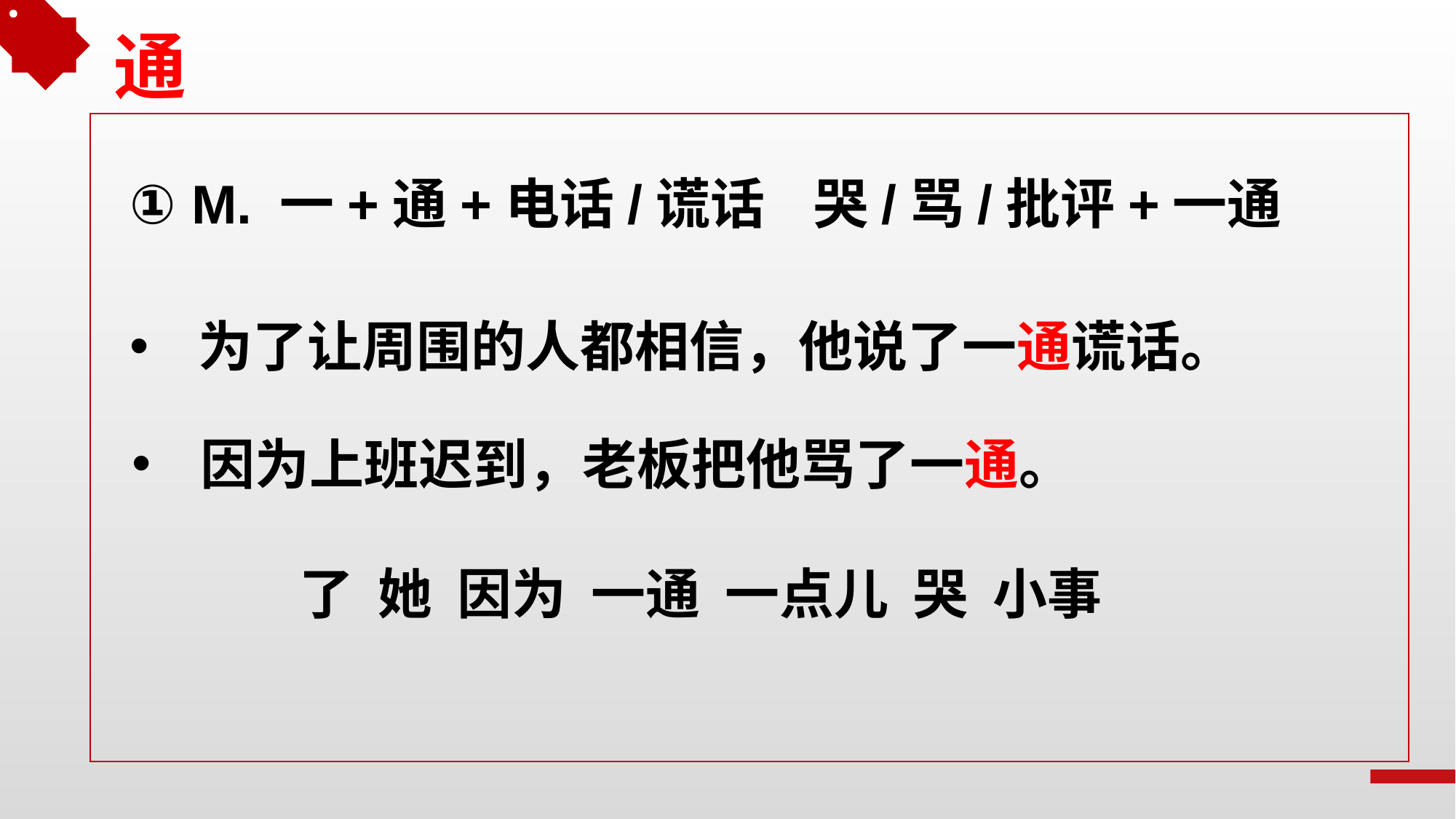

通

① M. 一+通+电话/谎话    哭/骂/批评+一通
为了让周围的人都相信，他说了一通谎话。
因为上班迟到，老板把他骂了一通。
了  她  因为  一通  一点儿  哭  小事